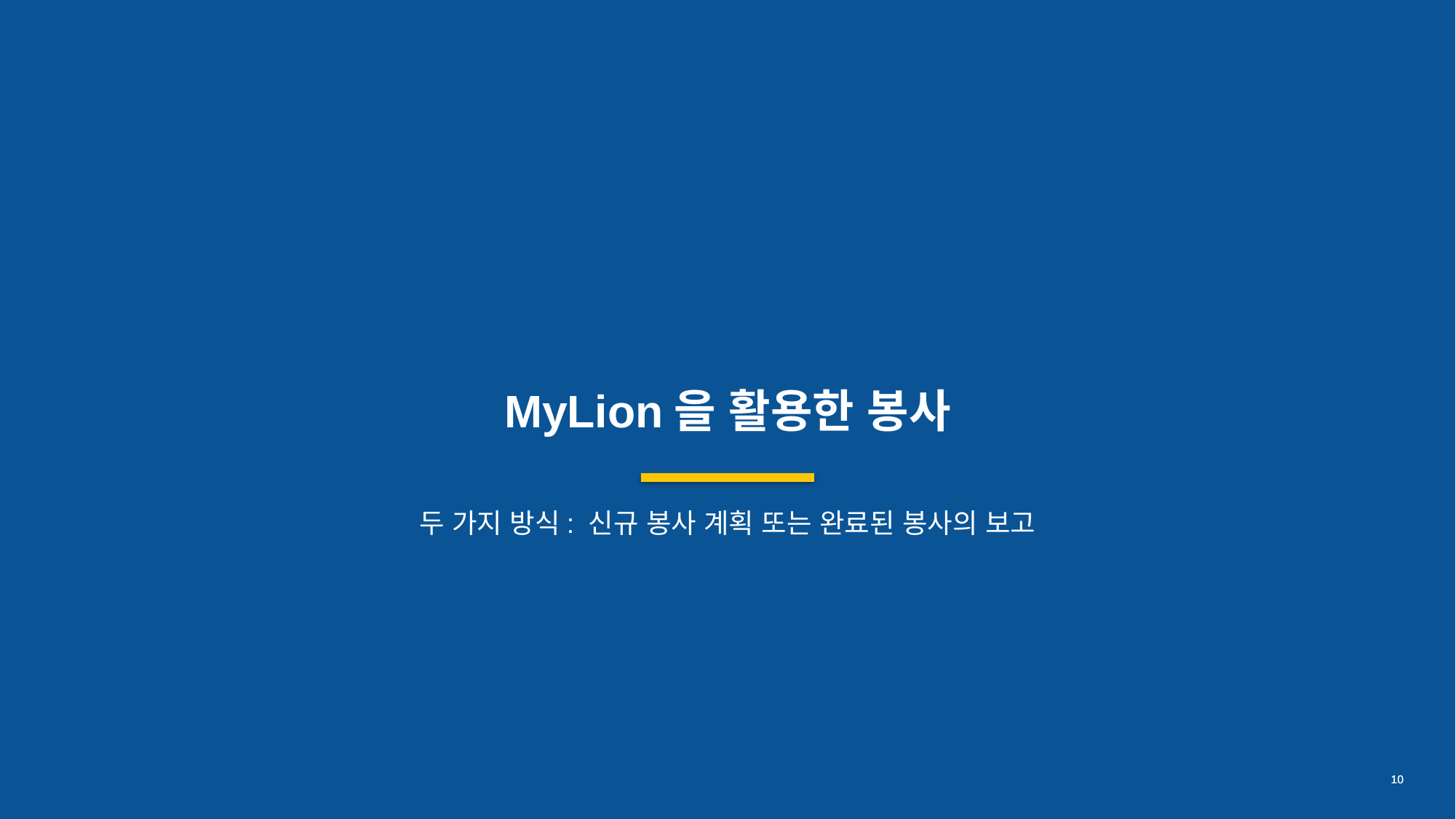

MyLion을 활용한 봉사
두 가지 방식: 신규 봉사 계획 또는 완료된 봉사의 보고